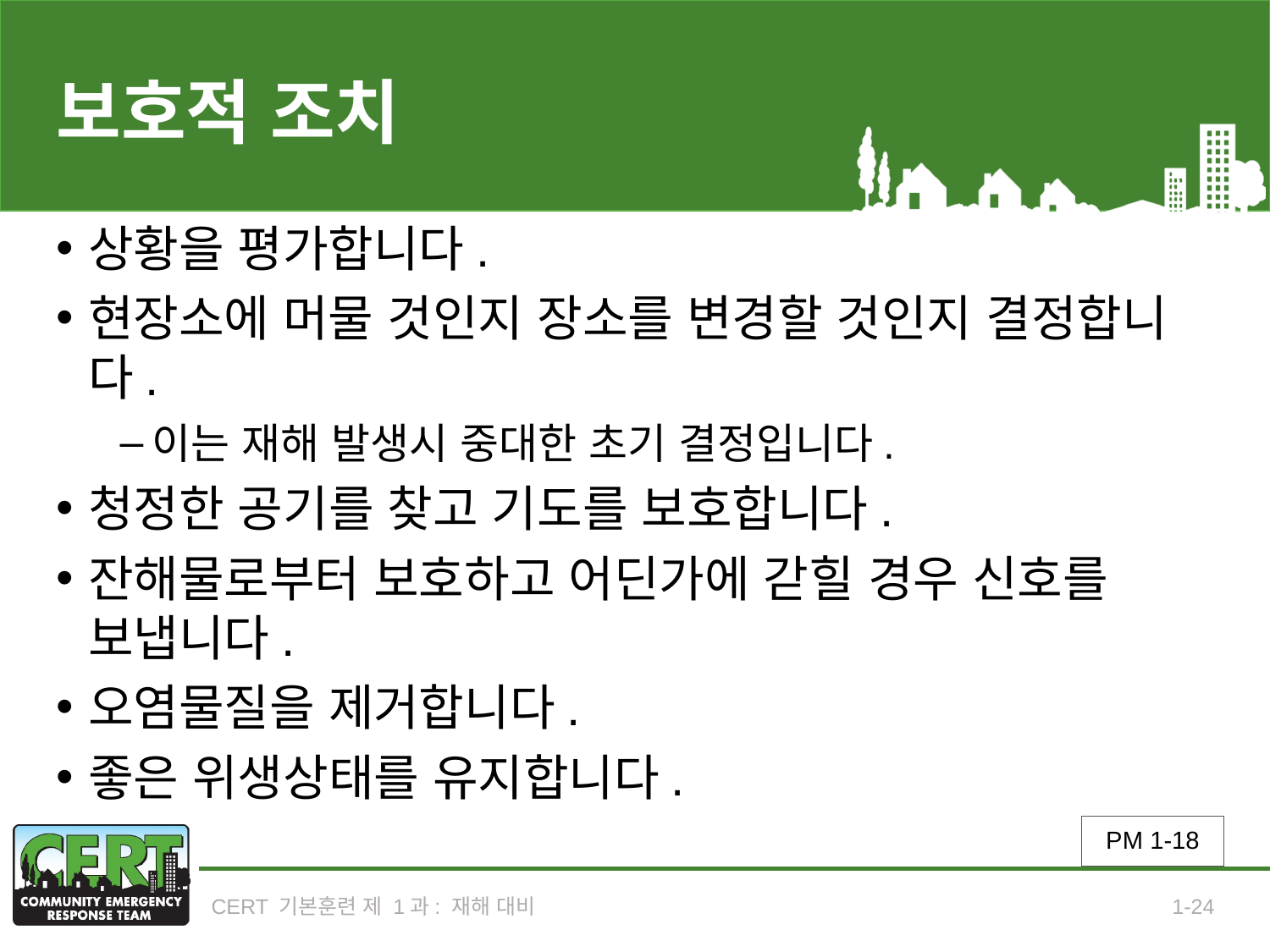

# 보호적 조치
상황을 평가합니다.
현장소에 머물 것인지 장소를 변경할 것인지 결정합니다.
이는 재해 발생시 중대한 초기 결정입니다.
청정한 공기를 찾고 기도를 보호합니다.
잔해물로부터 보호하고 어딘가에 갇힐 경우 신호를 보냅니다.
오염물질을 제거합니다.
좋은 위생상태를 유지합니다.

PM 1-18
CERT 기본훈련 제 1과: 재해 대비
1-24